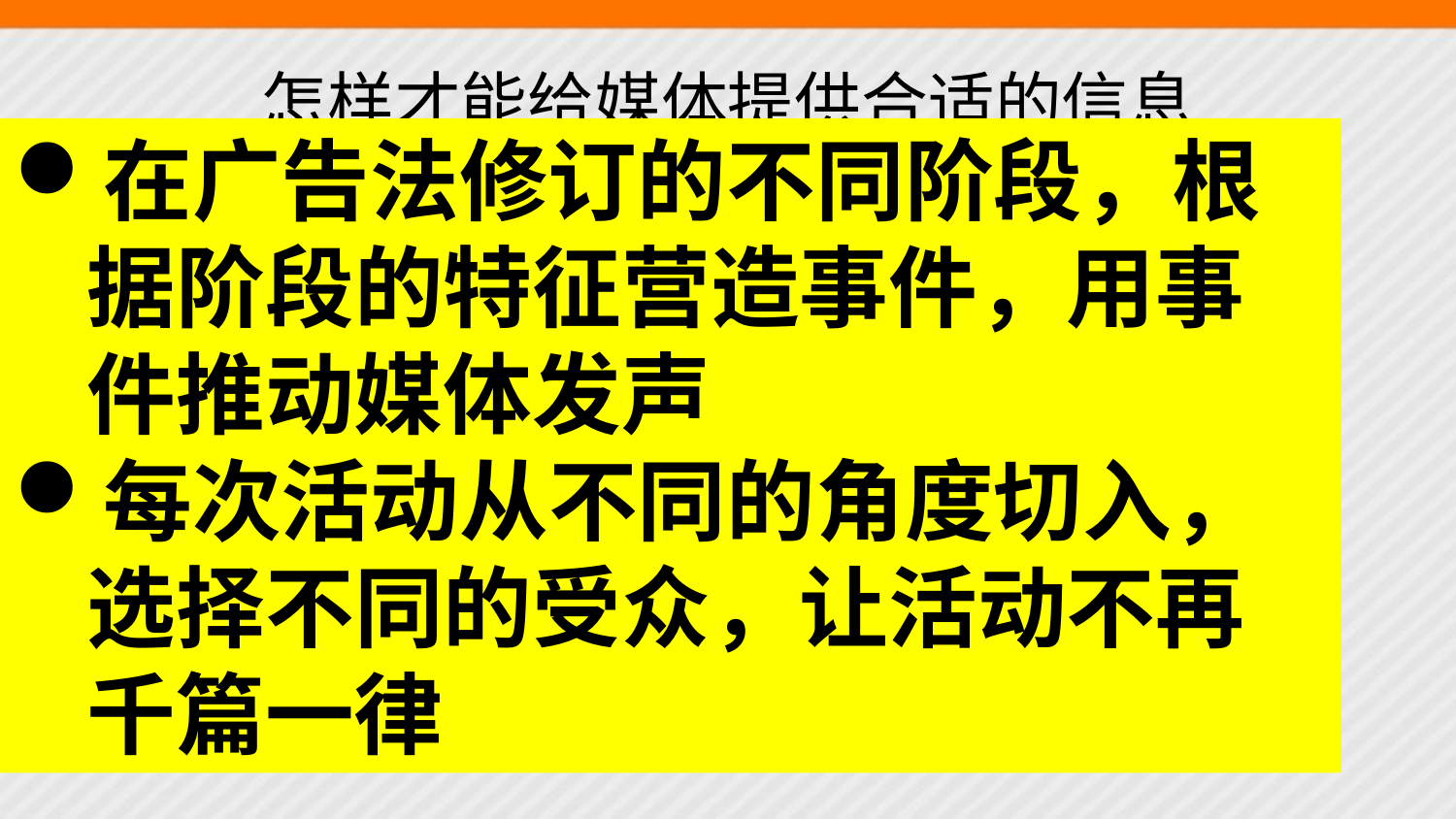

# 怎样才能给媒体提供合适的信息
在广告法修订的不同阶段，根据阶段的特征营造事件，用事件推动媒体发声
每次活动从不同的角度切入，选择不同的受众，让活动不再千篇一律
抓时机—结合重要的时间点开展相应的活动
抓热点—结合最新的实事开展活动
抓新意—不用老生常谈的论调，从新的角度切入
抓领袖—利用领袖身份，扩大舆论效应